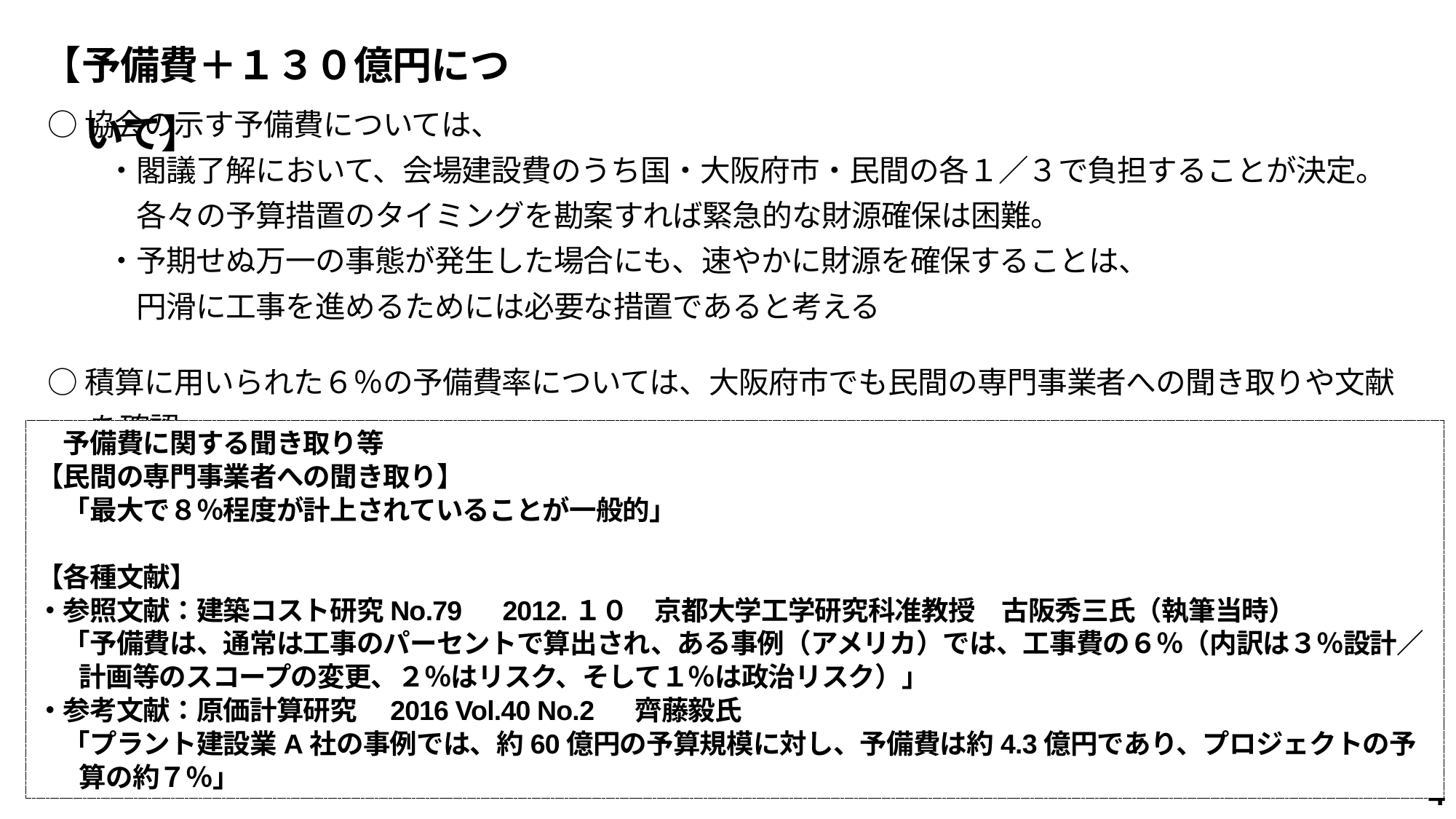

【予備費＋１３０億円について】

○協会の示す予備費については、
　　・閣議了解において、会場建設費のうち国・大阪府市・民間の各１／３で負担することが決定。
　　　各々の予算措置のタイミングを勘案すれば緊急的な財源確保は困難。
　　・予期せぬ万一の事態が発生した場合にも、速やかに財源を確保することは、
　　　円滑に工事を進めるためには必要な措置であると考える

○積算に用いられた６％の予備費率については、大阪府市でも民間の専門事業者への聞き取りや文献を確認
　予備費に関する聞き取り等
【民間の専門事業者への聞き取り】
　「最大で８％程度が計上されていることが一般的」

【各種文献】
・参照文献：建築コスト研究No.79　2012.１０　京都大学工学研究科准教授　古阪秀三氏（執筆当時）
　「予備費は、通常は工事のパーセントで算出され、ある事例（アメリカ）では、工事費の６％（内訳は３％設計／計画等のスコープの変更、２％はリスク、そして１％は政治リスク）」
・参考文献：原価計算研究　2016 Vol.40 No.2 　齊藤毅氏
　「プラント建設業A社の事例では、約60億円の予算規模に対し、予備費は約4.3億円であり、プロジェクトの予算の約７％」
4